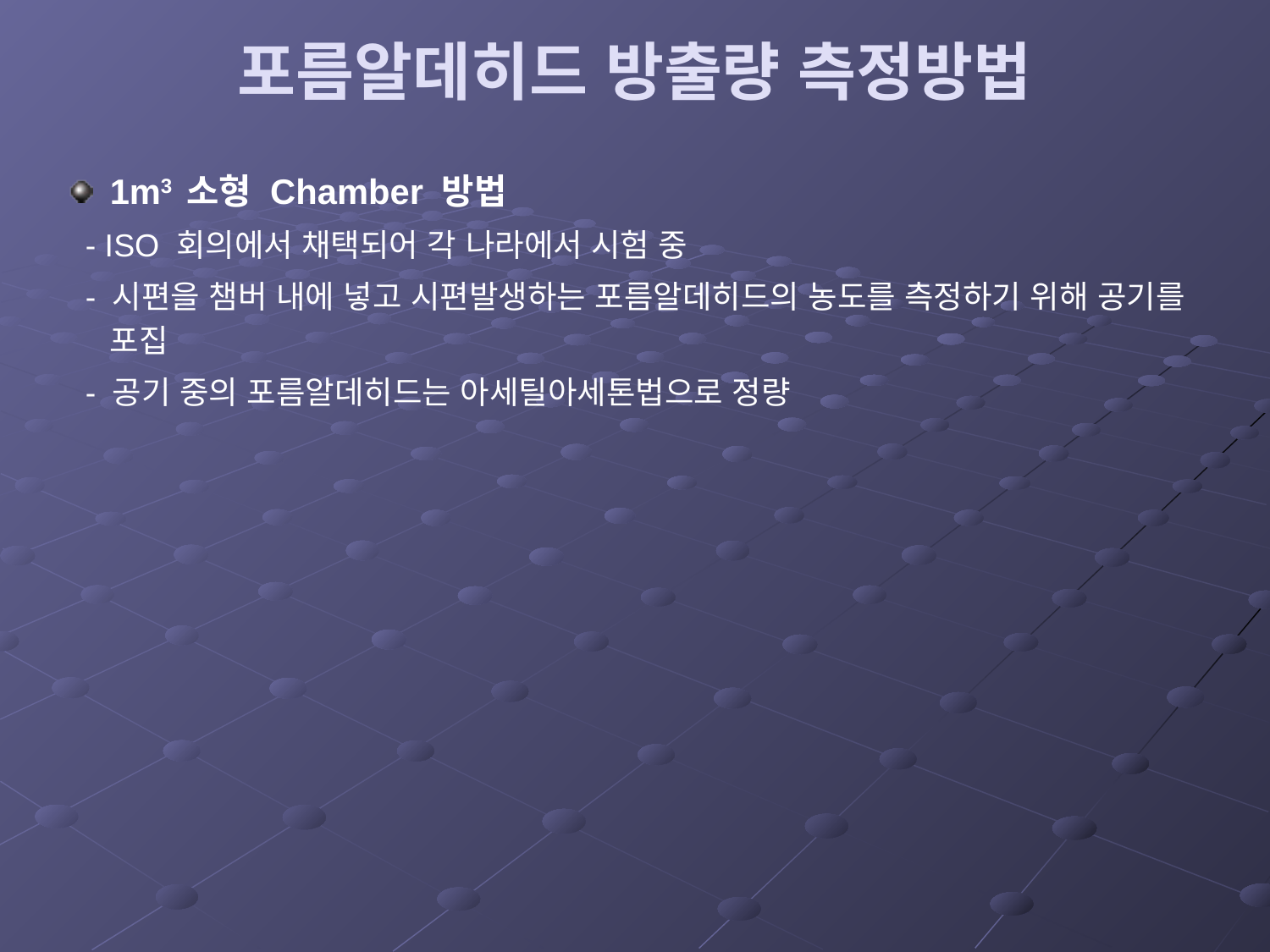

# 포름알데히드 방출량 측정방법
1m3 소형 Chamber 방법
  - ISO 회의에서 채택되어 각 나라에서 시험 중
  - 시편을 챔버 내에 넣고 시편발생하는 포름알데히드의 농도를 측정하기 위해 공기를 포집
  - 공기 중의 포름알데히드는 아세틸아세톤법으로 정량